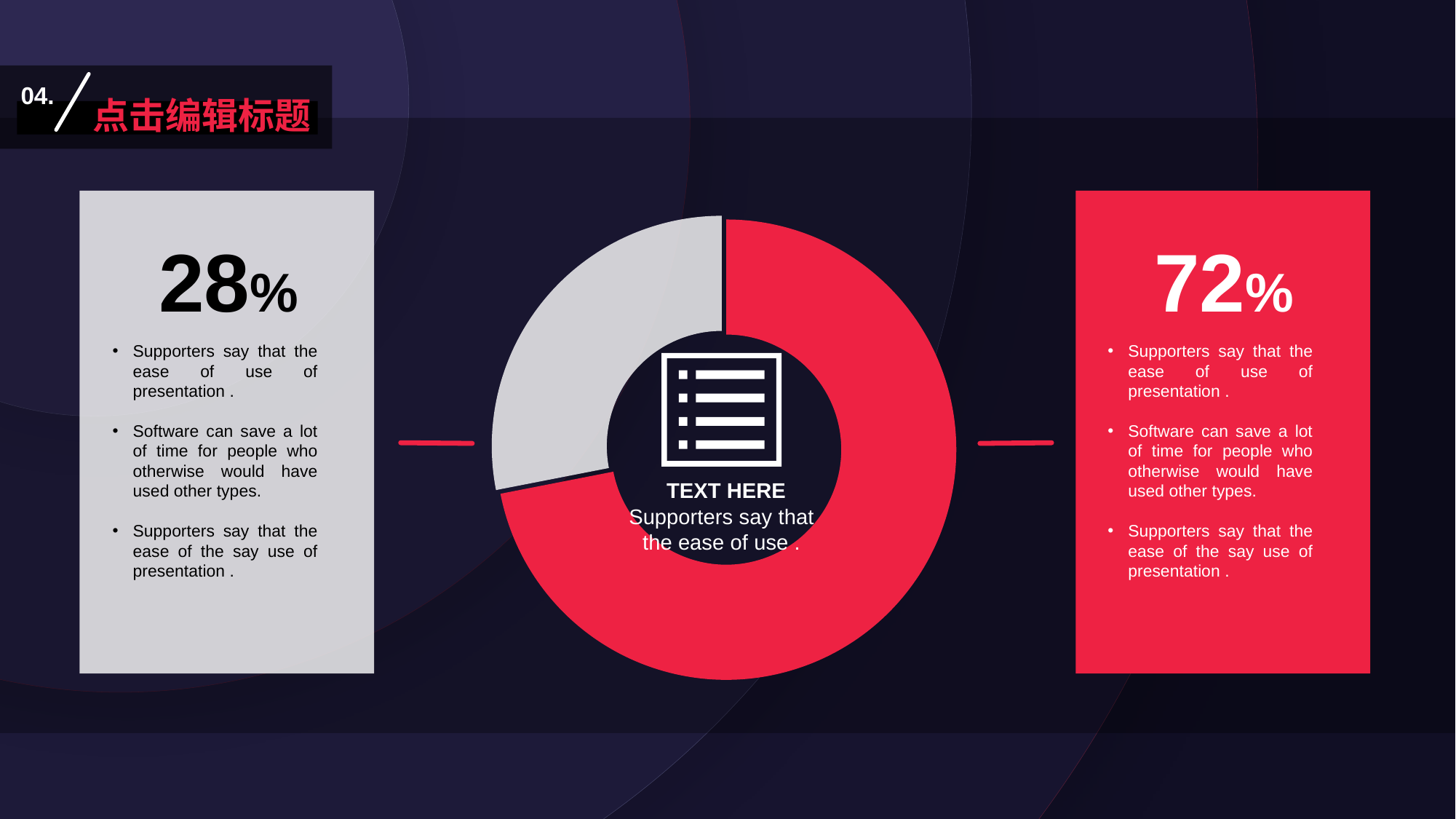

04.
点击编辑标题

### Chart

| Category | 销售额 |
|---|---|
| 第一季度 | 8.2 |
| 第二季度 | 3.2 |

28%
72%
Supporters say that the ease of use of presentation .

Software can save a lot of time for people who otherwise would have used other types.

Supporters say that the ease of the say use of presentation .

Supporters say that the ease of use of presentation .

Software can save a lot of time for people who otherwise would have used other types.

Supporters say that the ease of the say use of presentation .

TEXT HERE
Supporters say that the ease of use .